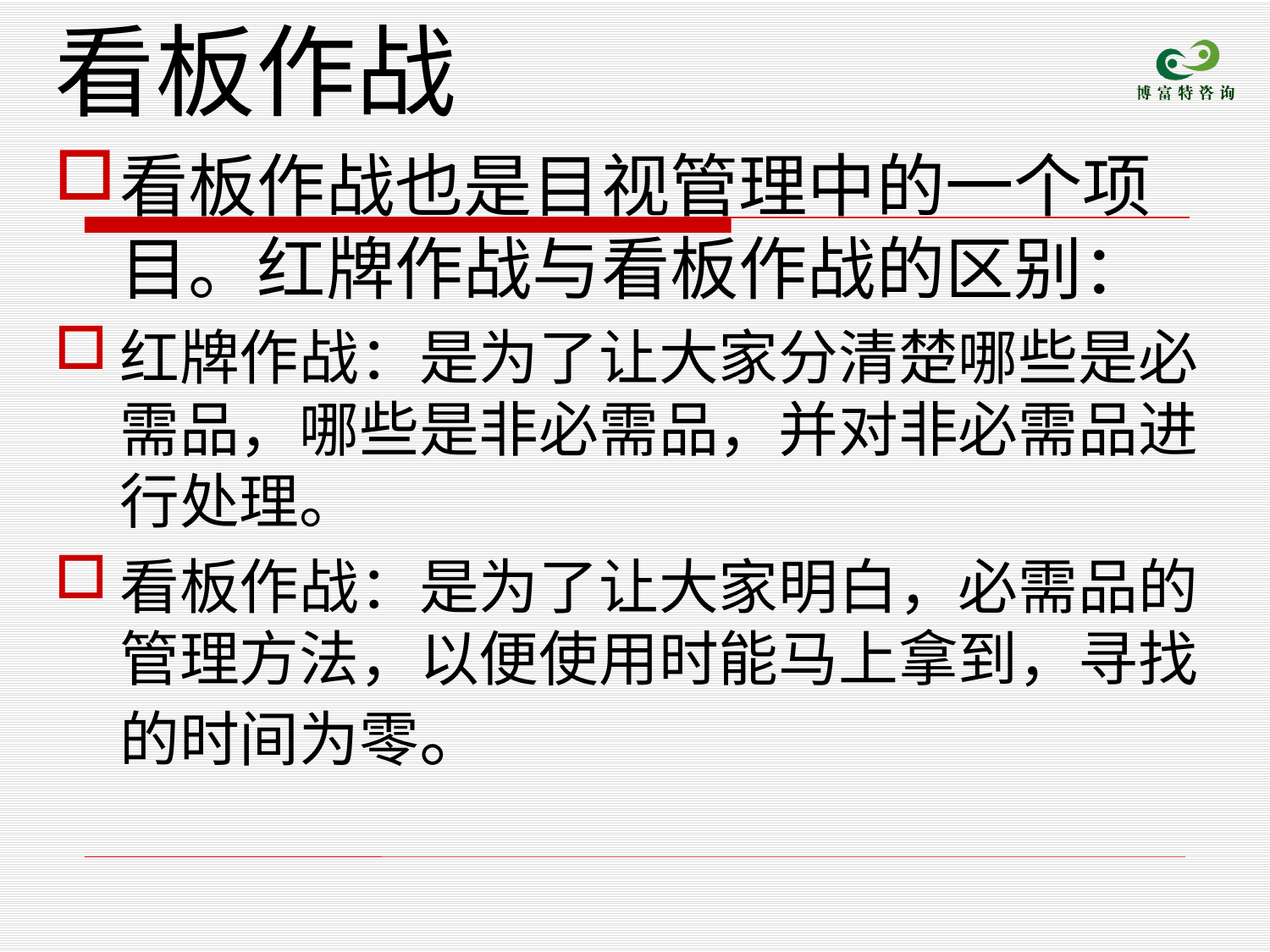

# 看板作战
看板作战也是目视管理中的一个项目。红牌作战与看板作战的区别：
红牌作战：是为了让大家分清楚哪些是必需品，哪些是非必需品，并对非必需品进行处理。
看板作战：是为了让大家明白，必需品的管理方法，以便使用时能马上拿到，寻找的时间为零。
492